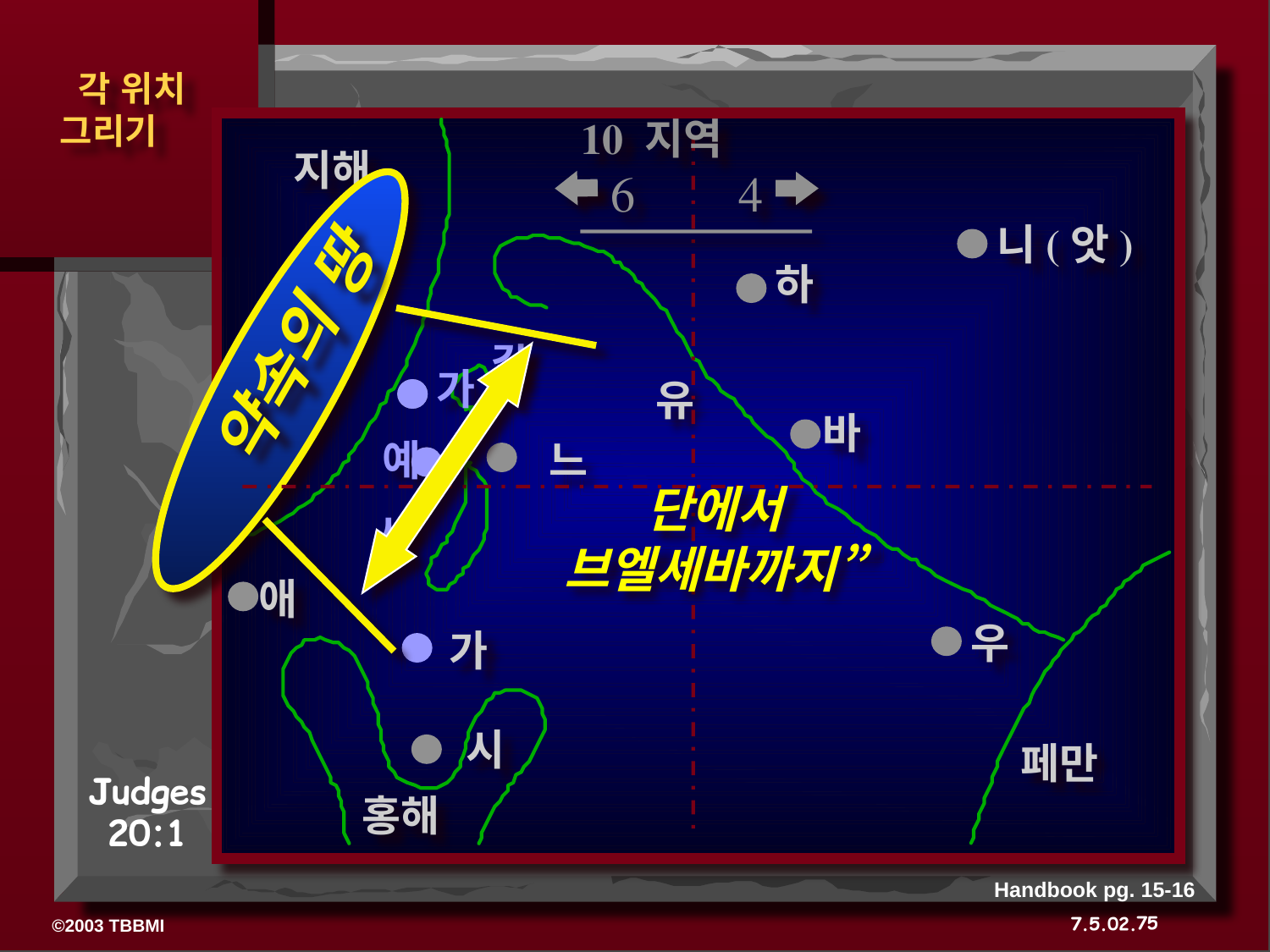

10 지역

지해

6
4

니(앗)

하

약속의 땅

갈
가

유

바

예
느

단에서
브엘세바까지”

사

애

우
가

시
페만

Judges 20:1
홍해

Handbook pg. 15-16
75